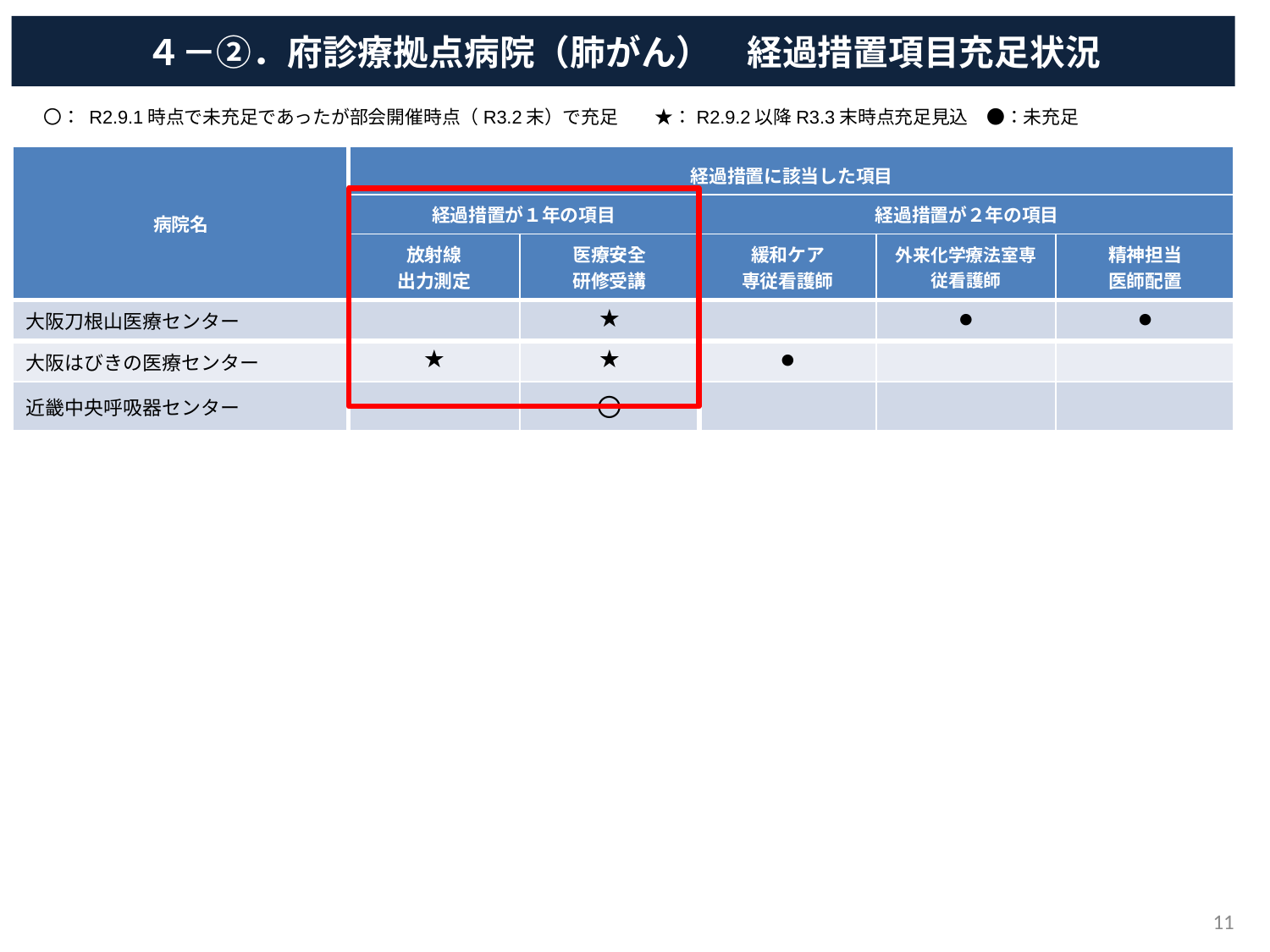

４－②．府診療拠点病院（肺がん）　経過措置項目充足状況
　〇： R2.9.1時点で未充足であったが部会開催時点（R3.2末）で充足　　★：R2.9.2以降R3.3末時点充足見込　●：未充足
| 病院名 | 経過措置に該当した項目 |  |  |  |  |
| --- | --- | --- | --- | --- | --- |
|  | 経過措置が１年の項目 |  | 経過措置が２年の項目 |  |  |
|  | 放射線 出力測定 | 医療安全 研修受講 | 緩和ケア 専従看護師 | 外来化学療法室専従看護師 | 精神担当 医師配置 |
| 大阪刀根山医療センター |  | ★ |  | ● | ● |
| 大阪はびきの医療センター | ★ | ★ | ● |  |  |
| 近畿中央呼吸器センター |  | 〇 |  |  |  |

11